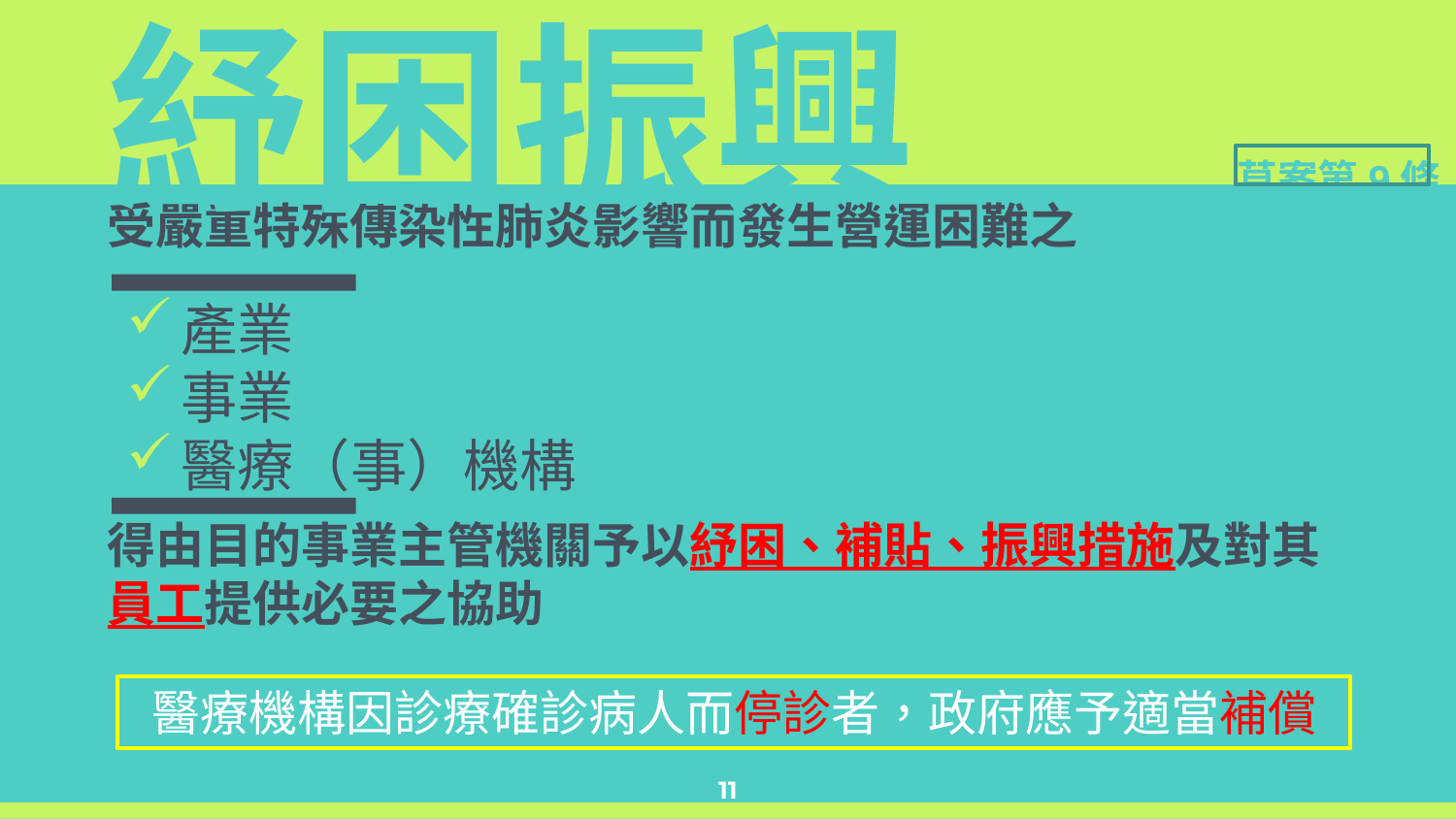

紓困振興       草案第9條

受嚴重特殊傳染性肺炎影響而發生營運困難之

得由目的事業主管機關予以紓困、補貼、振興措施及對其員工提供必要之協助

產業
事業
醫療（事）機構

醫療機構因診療確診病人而停診者，政府應予適當補償
11